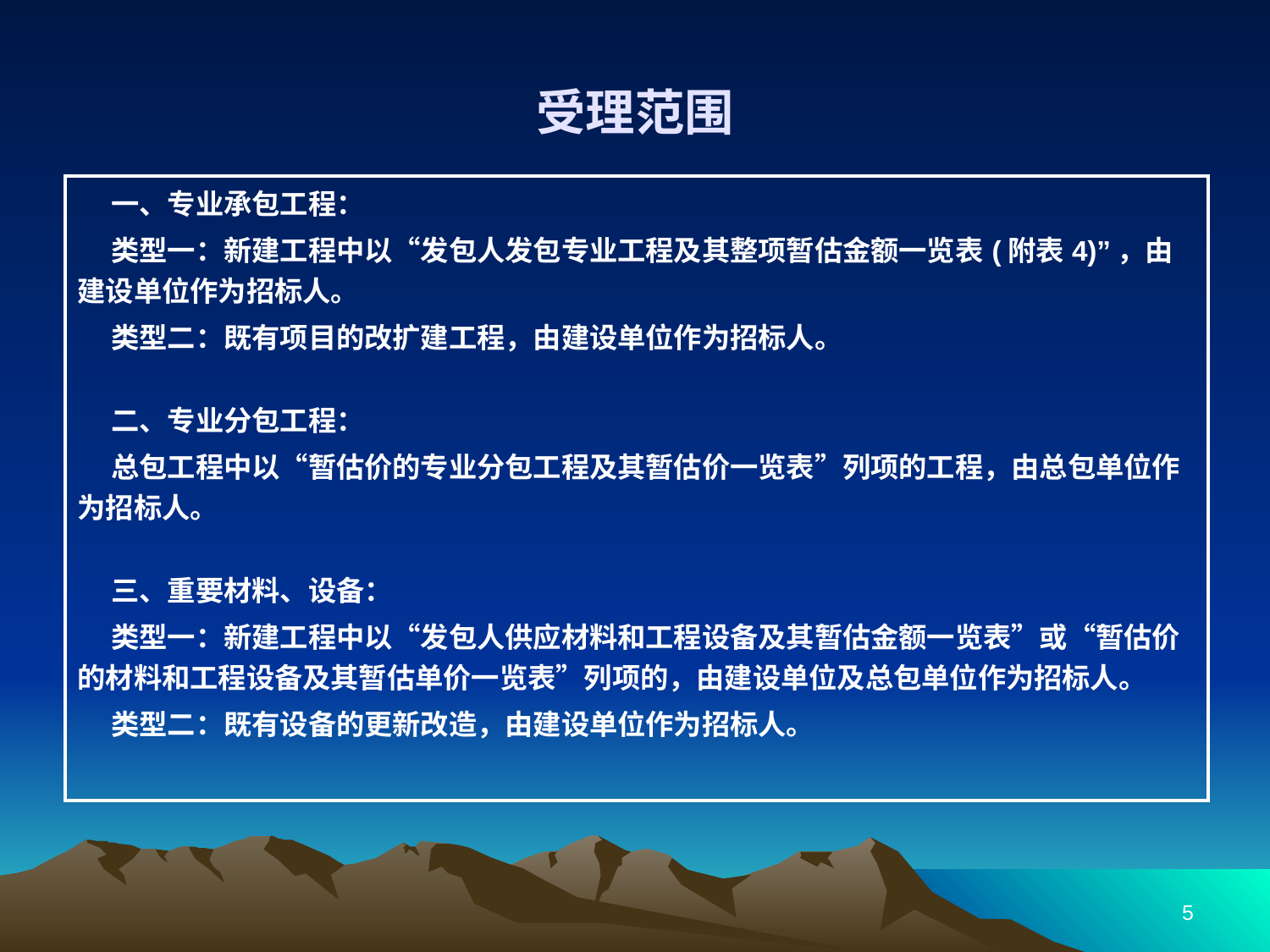

# 受理范围
| 一、专业承包工程： 类型一：新建工程中以“发包人发包专业工程及其整项暂估金额一览表(附表4)”，由建设单位作为招标人。 类型二：既有项目的改扩建工程，由建设单位作为招标人。 二、专业分包工程： 总包工程中以“暂估价的专业分包工程及其暂估价一览表”列项的工程，由总包单位作为招标人。 三、重要材料、设备： 类型一：新建工程中以“发包人供应材料和工程设备及其暂估金额一览表”或“暂估价的材料和工程设备及其暂估单价一览表”列项的，由建设单位及总包单位作为招标人。 类型二：既有设备的更新改造，由建设单位作为招标人。 |
| --- |
5